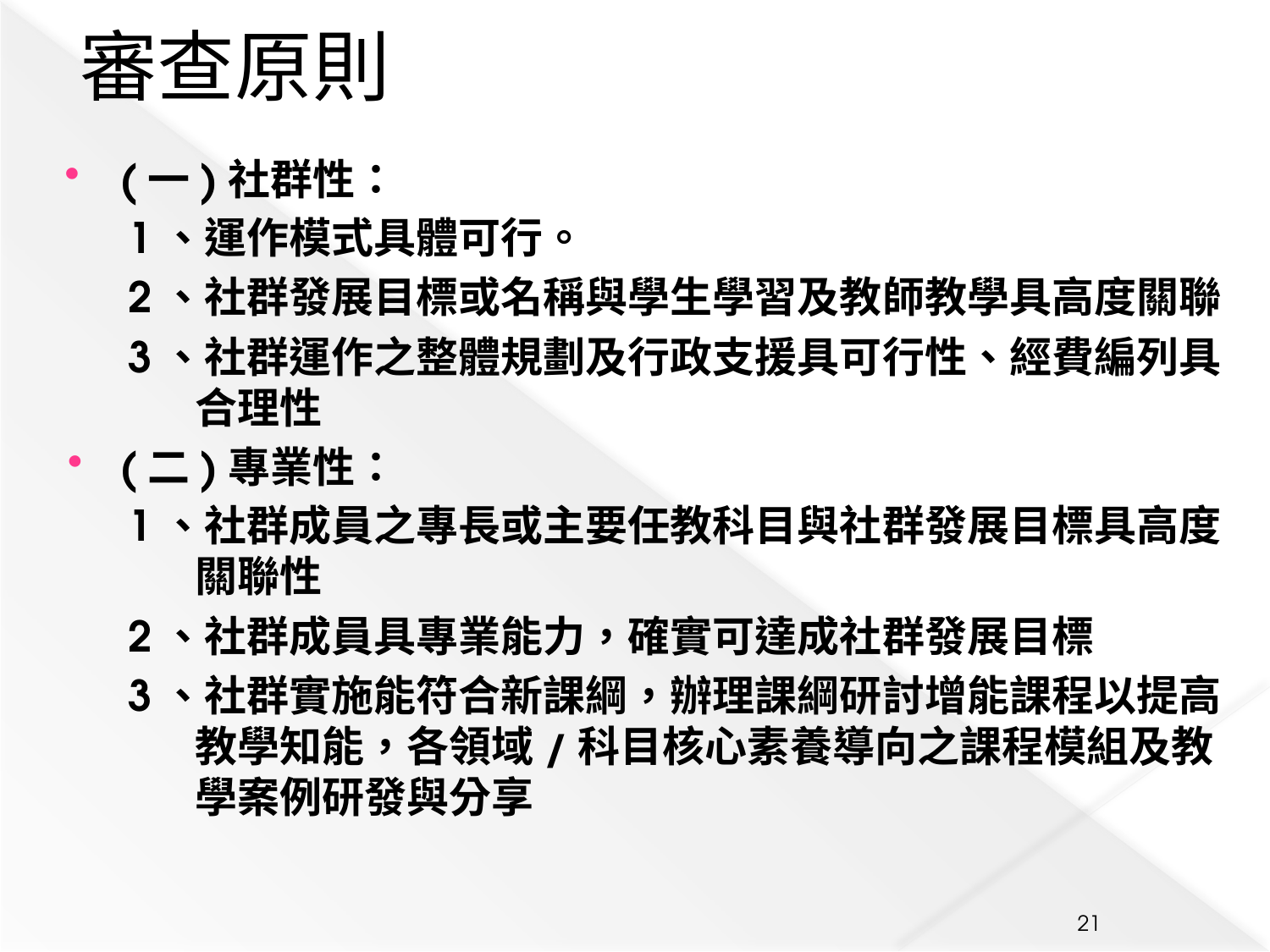

# 審查原則
(一)社群性：
1、運作模式具體可行。
2、社群發展目標或名稱與學生學習及教師教學具高度關聯
3、社群運作之整體規劃及行政支援具可行性、經費編列具合理性
(二)專業性：
1、社群成員之專長或主要任教科目與社群發展目標具高度關聯性
2、社群成員具專業能力，確實可達成社群發展目標
3、社群實施能符合新課綱，辦理課綱研討增能課程以提高教學知能，各領域/科目核心素養導向之課程模組及教學案例研發與分享

21